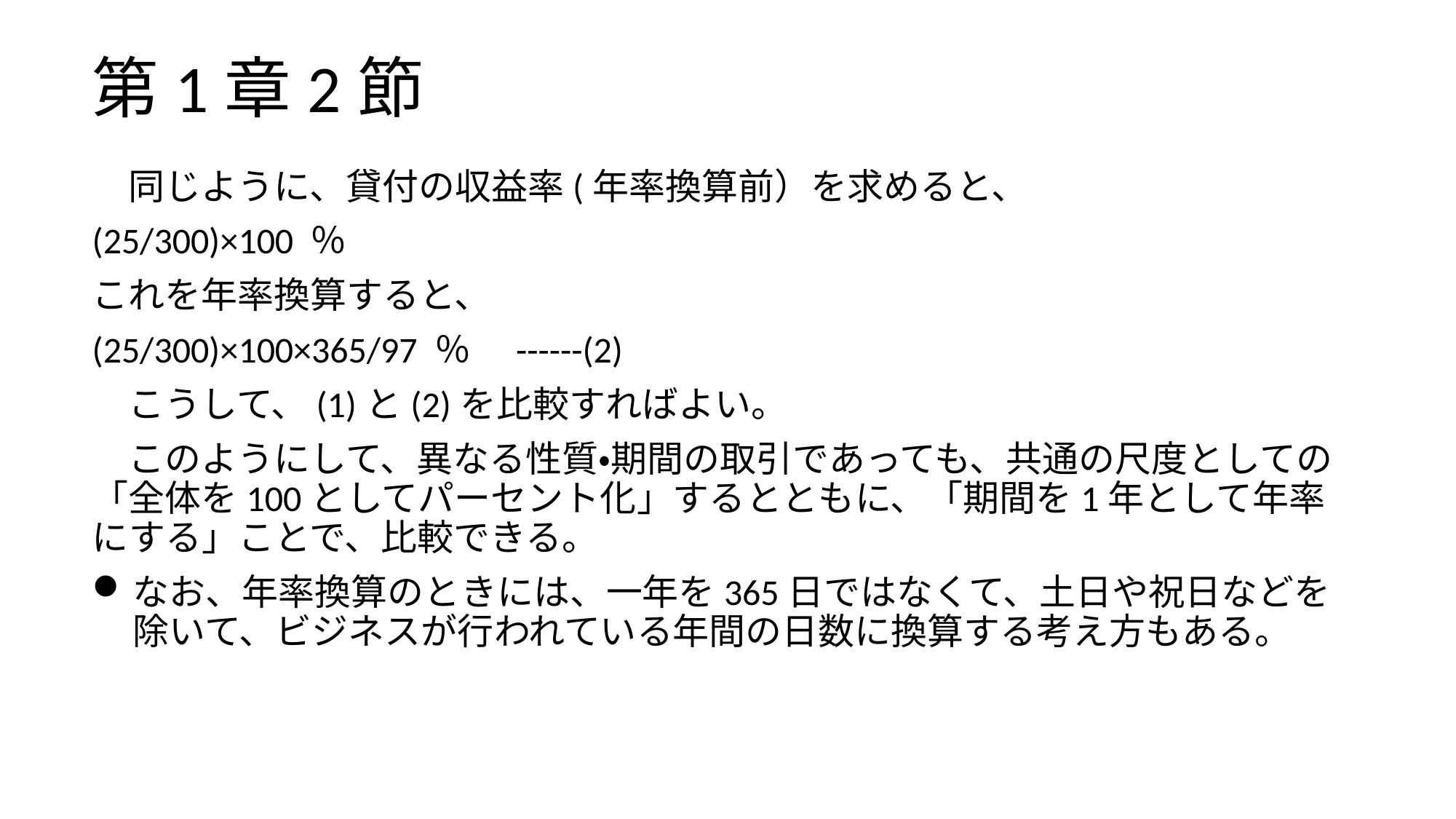

# 第1章2節
　同じように、貸付の収益率(年率換算前）を求めると、
(25/300)×100 ％
これを年率換算すると、
(25/300)×100×365/97 ％　------(2)
　こうして、(1)と(2)を比較すればよい。
　このようにして、異なる性質・期間の取引であっても、共通の尺度としての「全体を100としてパーセント化」するとともに、「期間を1年として年率にする」ことで、比較できる。
なお、年率換算のときには、一年を365日ではなくて、土日や祝日などを除いて、ビジネスが行われている年間の日数に換算する考え方もある。